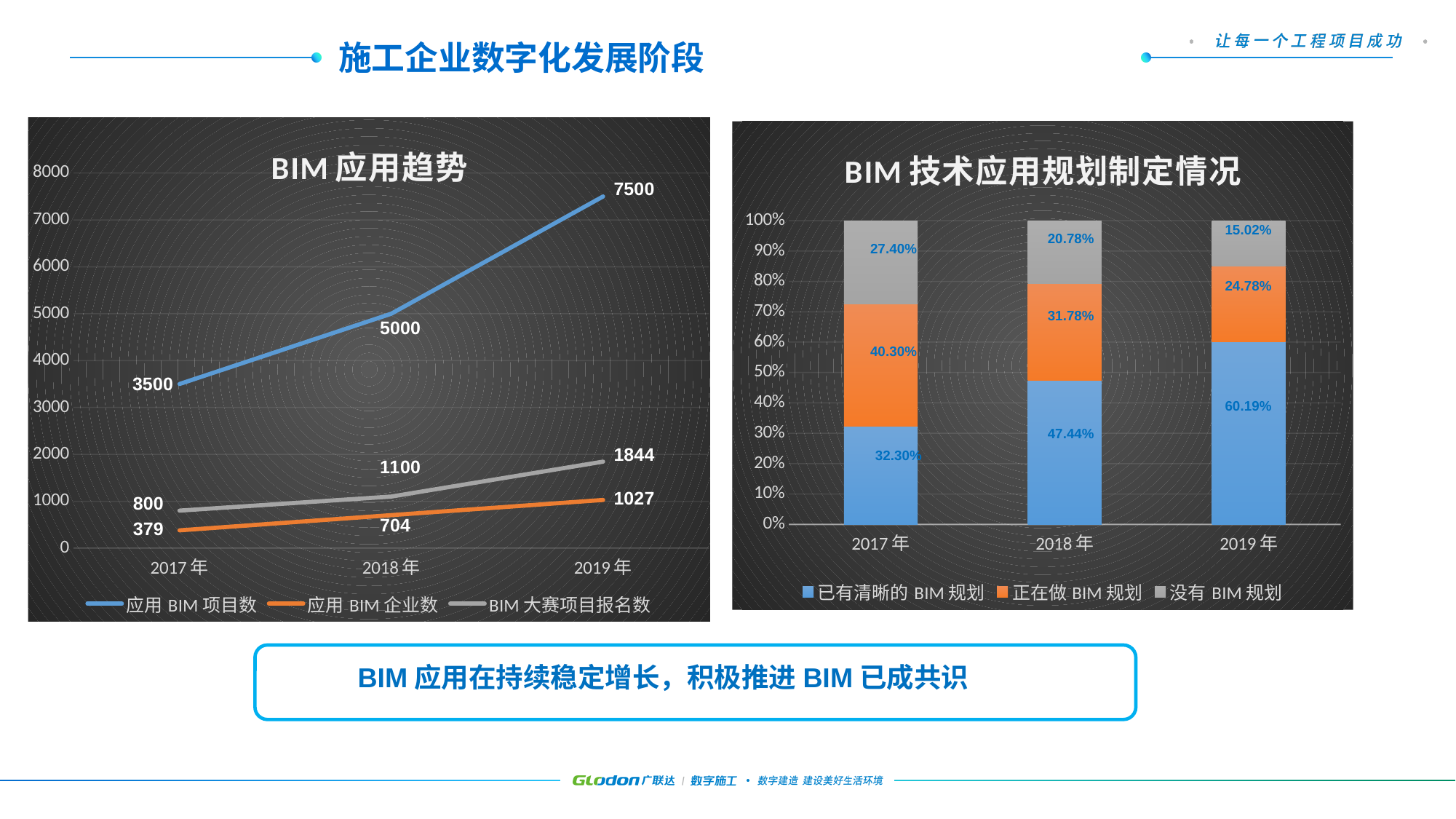

施工企业数字化发展阶段

### Chart: BIM应用趋势

| Category | 应用BIM项目数 | 应用BIM企业数 | BIM大赛项目报名数 |
|---|---|---|---|
| 2017年 | 3500.0 | 379.0 | 800.0 |
| 2018年 | 5000.0 | 704.0 | 1100.0 |
| 2019年 | 7500.0 | 1027.0 | 1844.0 |

### Chart: BIM技术应用规划制定情况

| Category | 已有清晰的BIM规划 | 正在做BIM规划 | 没有BIM规划 |
|---|---|---|---|
| 2017年 | 0.323 | 0.403 | 0.274 |
| 2018年 | 0.4744 | 0.3178 | 0.2078 |
| 2019年 | 0.6019 | 0.2479 | 0.1502 |
15.02%
20.78%
27.40%
24.78%
31.78%
40.30%
60.19%
47.44%
32.30%

BIM应用在持续稳定增长，积极推进BIM已成共识